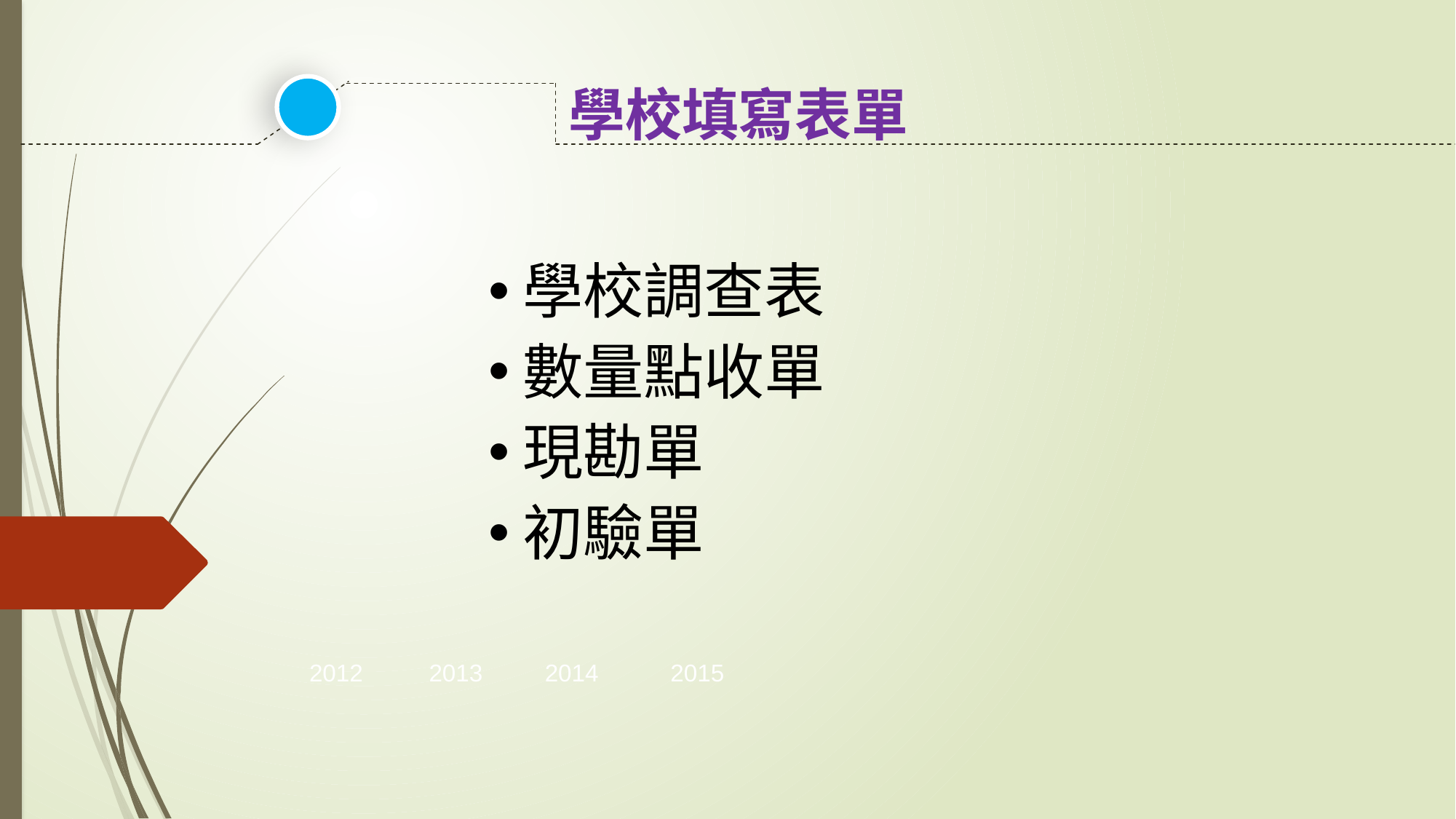

學校填寫表單

學校調查表
數量點收單
現勘單
初驗單

2015
2014
2013
2012
延时符